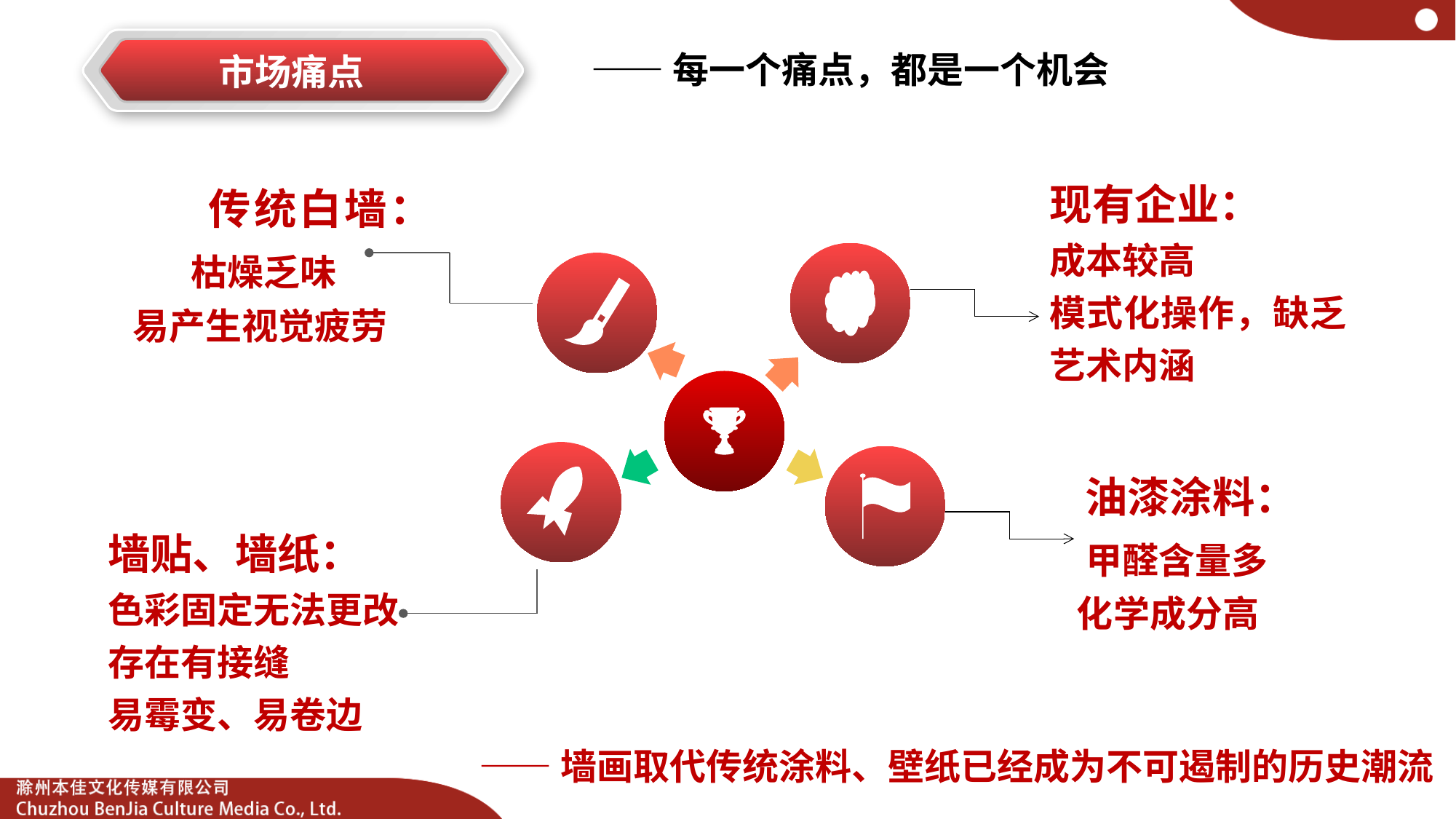

——每一个痛点，都是一个机会
市场痛点
现有企业：
成本较高
模式化操作，缺乏艺术内涵
     传统白墙：
     枯燥乏味    易产生视觉疲劳

        油漆涂料：
       甲醛含量多
       化学成分高

墙贴、墙纸：
色彩固定无法更改存在有接缝
易霉变、易卷边

    ——墙画取代传统涂料、壁纸已经成为不可遏制的历史潮流